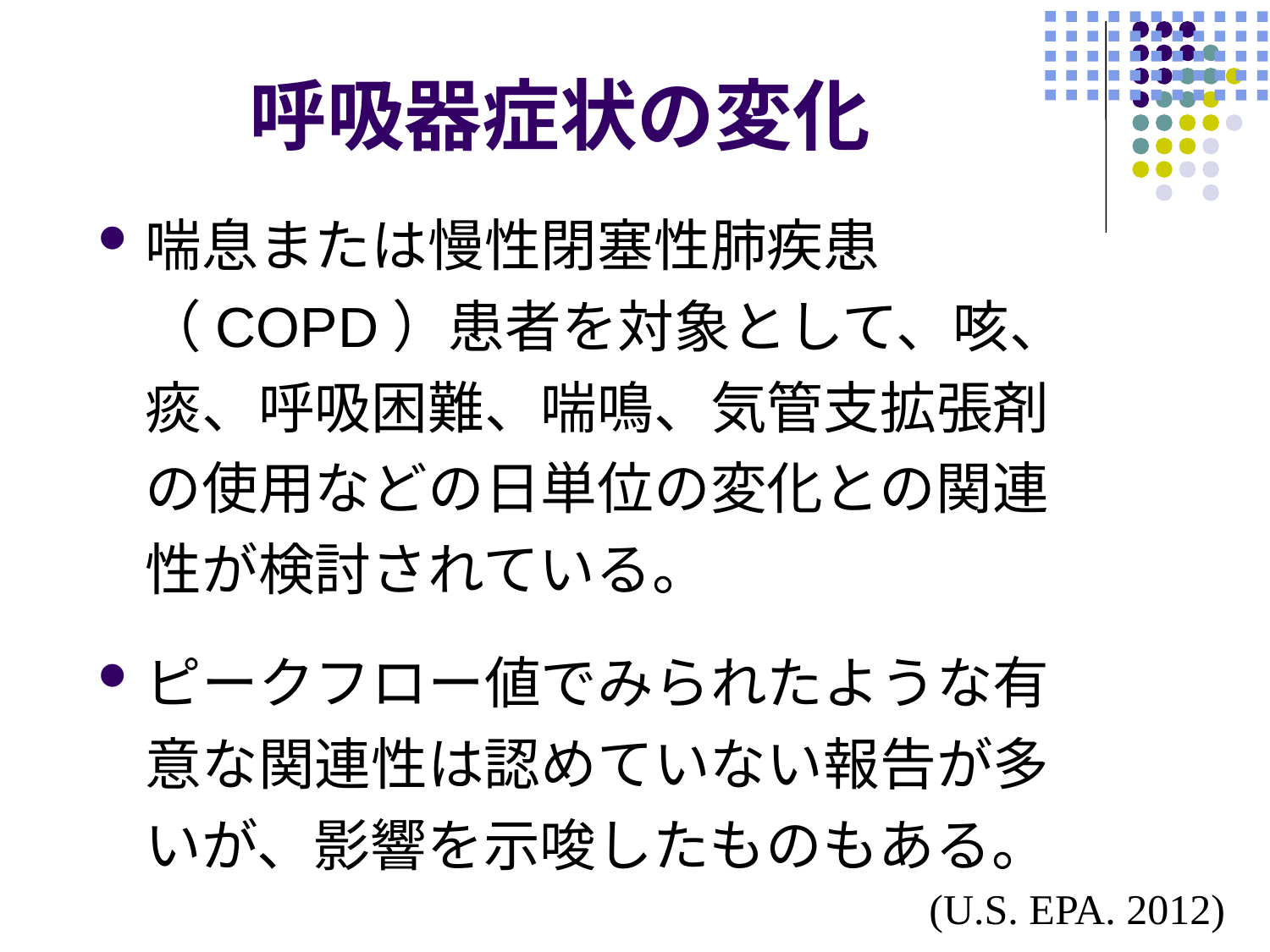

呼吸器症状の変化
喘息または慢性閉塞性肺疾患（COPD）患者を対象として、咳、痰、呼吸困難、喘鳴、気管支拡張剤の使用などの日単位の変化との関連性が検討されている。
ピークフロー値でみられたような有意な関連性は認めていない報告が多いが、影響を示唆したものもある。
(U.S. EPA. 2012)